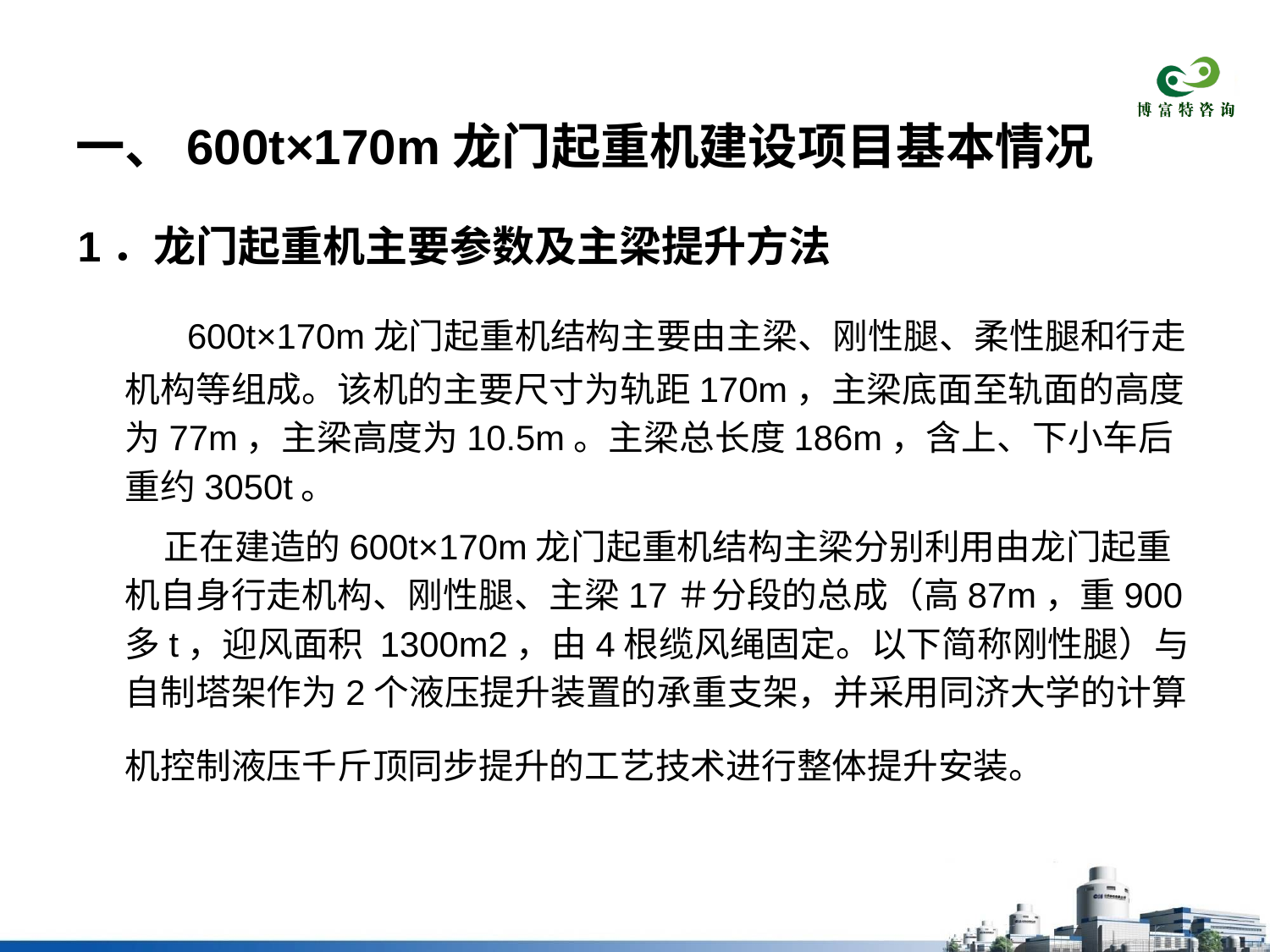

# 一、600t×170m龙门起重机建设项目基本情况
1．龙门起重机主要参数及主梁提升方法
       600t×170m龙门起重机结构主要由主梁、刚性腿、柔性腿和行走机构等组成。该机的主要尺寸为轨距170m，主梁底面至轨面的高度为77m，主梁高度为10.5m。主梁总长度186m，含上、下小车后重约3050t。
          正在建造的600t×170m龙门起重机结构主梁分别利用由龙门起重机自身行走机构、刚性腿、主梁17＃分段的总成（高87m，重900多t，迎风面积 1300m2，由4根缆风绳固定。以下简称刚性腿）与自制塔架作为2个液压提升装置的承重支架，并采用同济大学的计算机控制液压千斤顶同步提升的工艺技术进行整体提升安装。